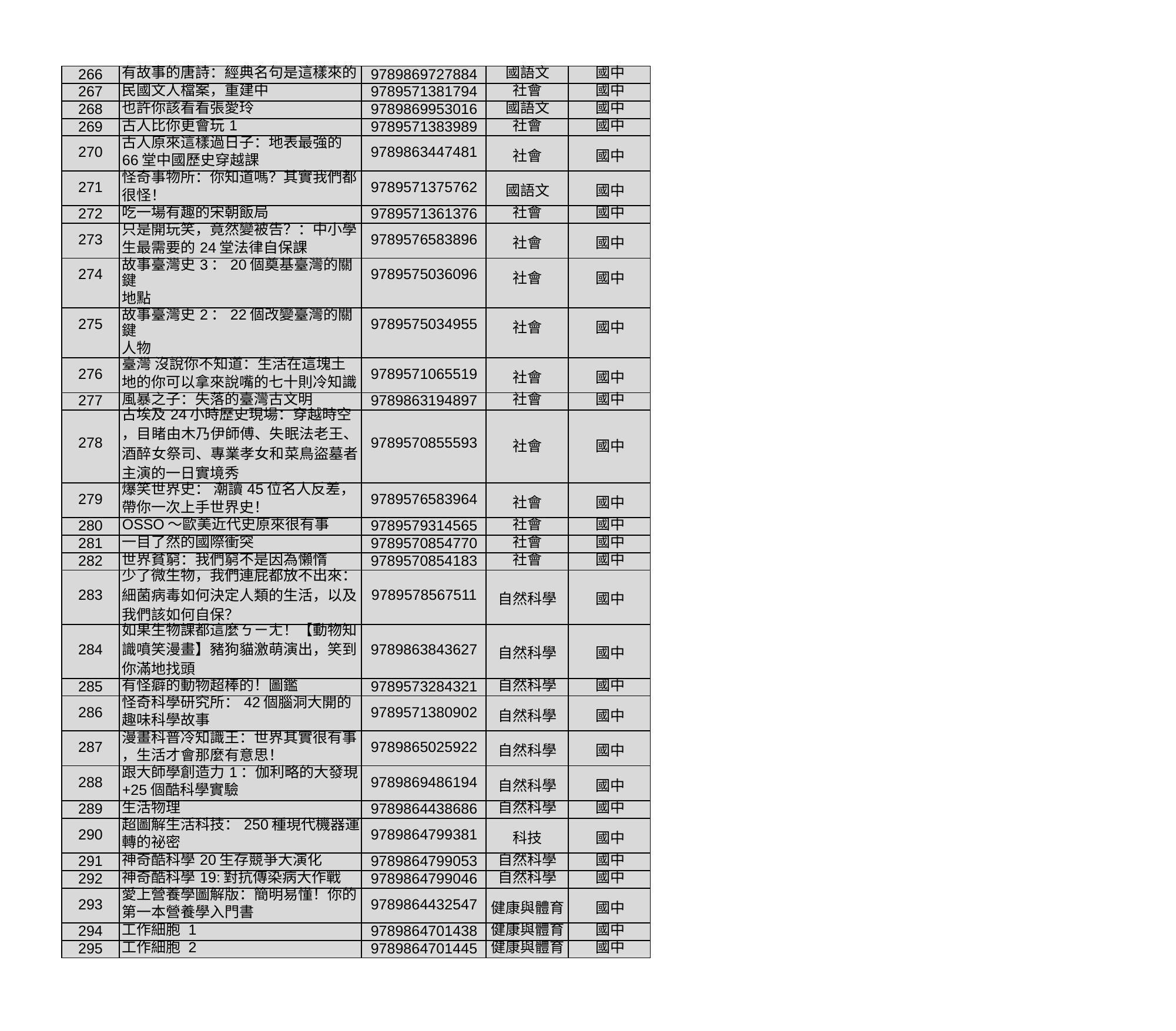

| 266 | 有故事的唐詩：經典名句是這樣來的 | 9789869727884 | 國語文 | 國中 |
| --- | --- | --- | --- | --- |
| 267 | 民國文人檔案，重建中 | 9789571381794 | 社會 | 國中 |
| 268 | 也許你該看看張愛玲 | 9789869953016 | 國語文 | 國中 |
| 269 | 古人比你更會玩1 | 9789571383989 | 社會 | 國中 |
| 270 | 古人原來這樣過日子：地表最強的 66堂中國歷史穿越課 | 9789863447481 | 社會 | 國中 |
| 271 | 怪奇事物所：你知道嗎？其實我們都 很怪！ | 9789571375762 | 國語文 | 國中 |
| 272 | 吃一場有趣的宋朝飯局 | 9789571361376 | 社會 | 國中 |
| 273 | 只是開玩笑，竟然變被告？：中小學 生最需要的24堂法律自保課 | 9789576583896 | 社會 | 國中 |
| 274 | 故事臺灣史3：20個奠基臺灣的關鍵 地點 | 9789575036096 | 社會 | 國中 |
| 275 | 故事臺灣史2：22個改變臺灣的關鍵 人物 | 9789575034955 | 社會 | 國中 |
| 276 | 臺灣 沒說你不知道：生活在這塊土 地的你可以拿來說嘴的七十則冷知識 | 9789571065519 | 社會 | 國中 |
| 277 | 風暴之子：失落的臺灣古文明 | 9789863194897 | 社會 | 國中 |
| 278 | 古埃及24小時歷史現場：穿越時空 ，目睹由木乃伊師傅、失眠法老王、 酒醉女祭司、專業孝女和菜鳥盜墓者 主演的一日實境秀 | 9789570855593 | 社會 | 國中 |
| 279 | 爆笑世界史： 潮讀45位名人反差， 帶你一次上手世界史！ | 9789576583964 | 社會 | 國中 |
| 280 | OSSO～歐美近代史原來很有事 | 9789579314565 | 社會 | 國中 |
| 281 | 一目了然的國際衝突 | 9789570854770 | 社會 | 國中 |
| 282 | 世界貧窮：我們窮不是因為懶惰 | 9789570854183 | 社會 | 國中 |
| 283 | 少了微生物，我們連屁都放不出來： 細菌病毒如何決定人類的生活，以及 我們該如何自保？ | 9789578567511 | 自然科學 | 國中 |
| 284 | 如果生物課都這麼ㄎㄧㄤ！【動物知 識噴笑漫畫】豬狗貓激萌演出，笑到 你滿地找頭 | 9789863843627 | 自然科學 | 國中 |
| 285 | 有怪癖的動物超棒的！圖鑑 | 9789573284321 | 自然科學 | 國中 |
| 286 | 怪奇科學研究所：42個腦洞大開的 趣味科學故事 | 9789571380902 | 自然科學 | 國中 |
| 287 | 漫畫科普冷知識王：世界其實很有事 ，生活才會那麼有意思！ | 9789865025922 | 自然科學 | 國中 |
| 288 | 跟大師學創造力1：伽利略的大發現 +25個酷科學實驗 | 9789869486194 | 自然科學 | 國中 |
| 289 | 生活物理 | 9789864438686 | 自然科學 | 國中 |
| 290 | 超圖解生活科技：250種現代機器運 轉的祕密 | 9789864799381 | 科技 | 國中 |
| 291 | 神奇酷科學20生存競爭大演化 | 9789864799053 | 自然科學 | 國中 |
| 292 | 神奇酷科學19:對抗傳染病大作戰 | 9789864799046 | 自然科學 | 國中 |
| 293 | 愛上營養學圖解版：簡明易懂！你的 第一本營養學入門書 | 9789864432547 | 健康與體育 | 國中 |
| 294 | 工作細胞 1 | 9789864701438 | 健康與體育 | 國中 |
| 295 | 工作細胞 2 | 9789864701445 | 健康與體育 | 國中 |